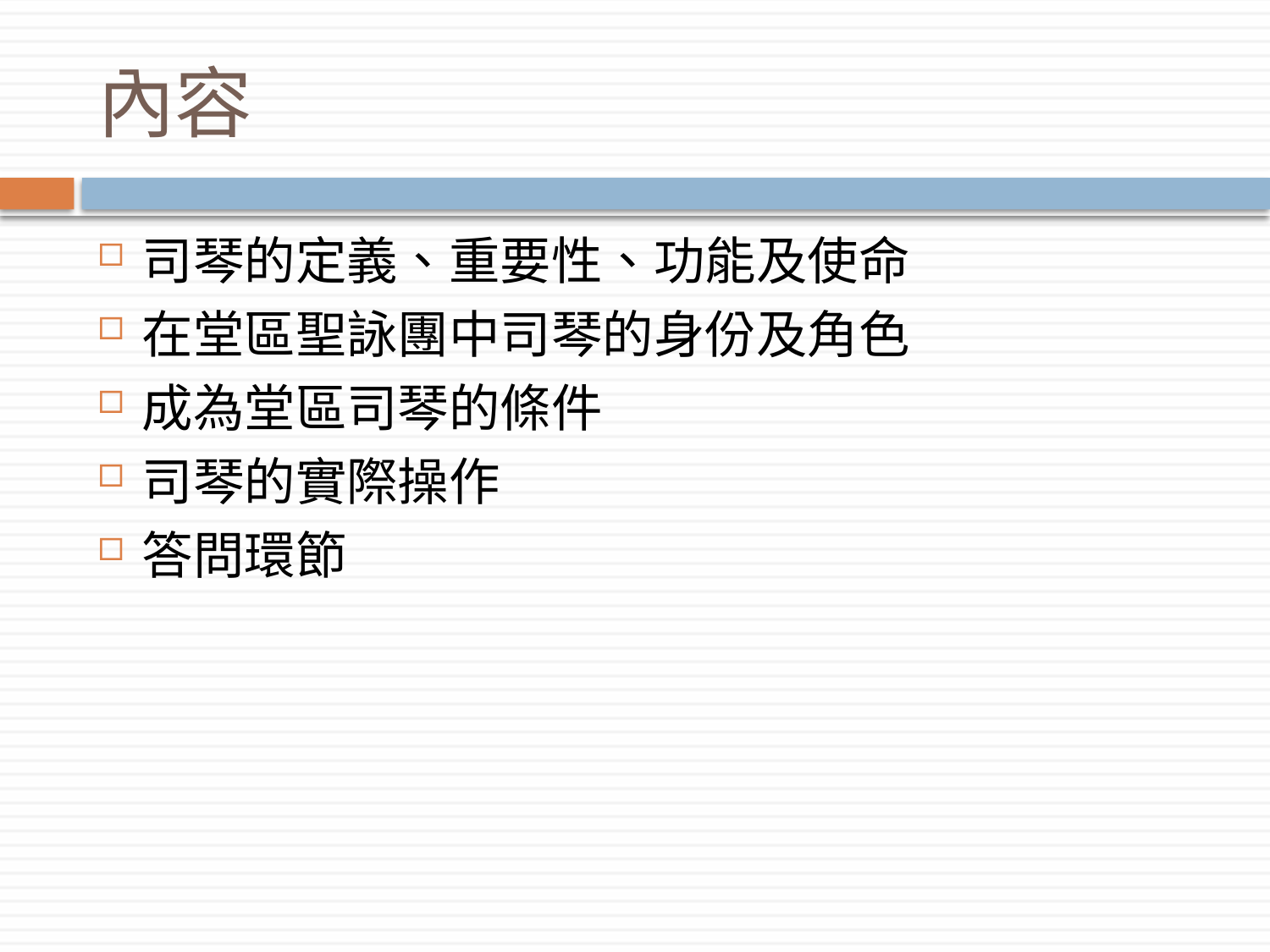

# 內容
司琴的定義、重要性、功能及使命
在堂區聖詠團中司琴的身份及角色
成為堂區司琴的條件
司琴的實際操作
答問環節